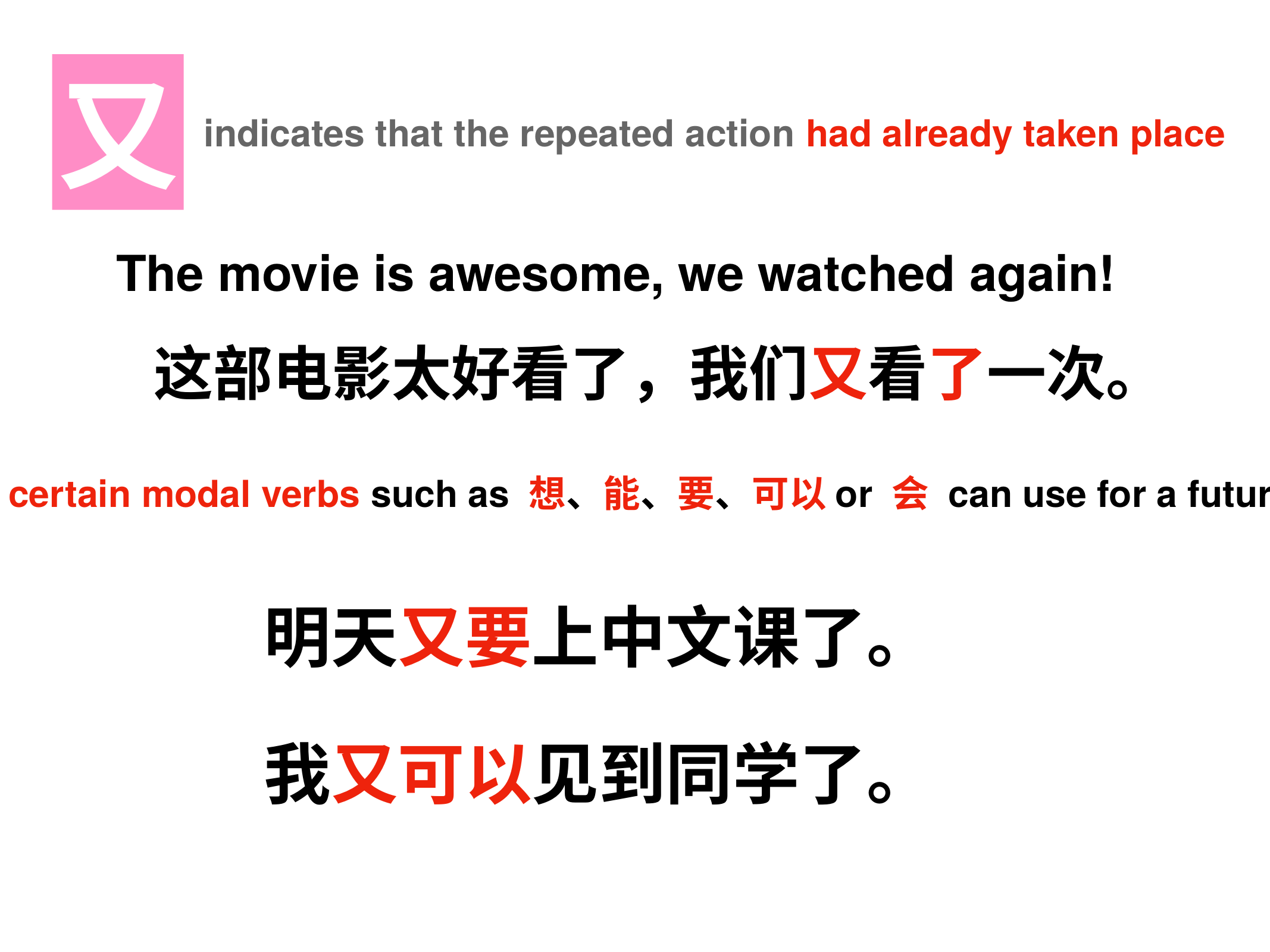

又
indicates that the repeated action had already taken place
The movie is awesome, we watched again!
这部电影太好看了，我们又看了一次。
However 又 before 是 or certain modal verbs such as 想、能、要、可以or 会 can use for a future recurrence of an action.
明天又要上中文课了。
我又可以见到同学了。